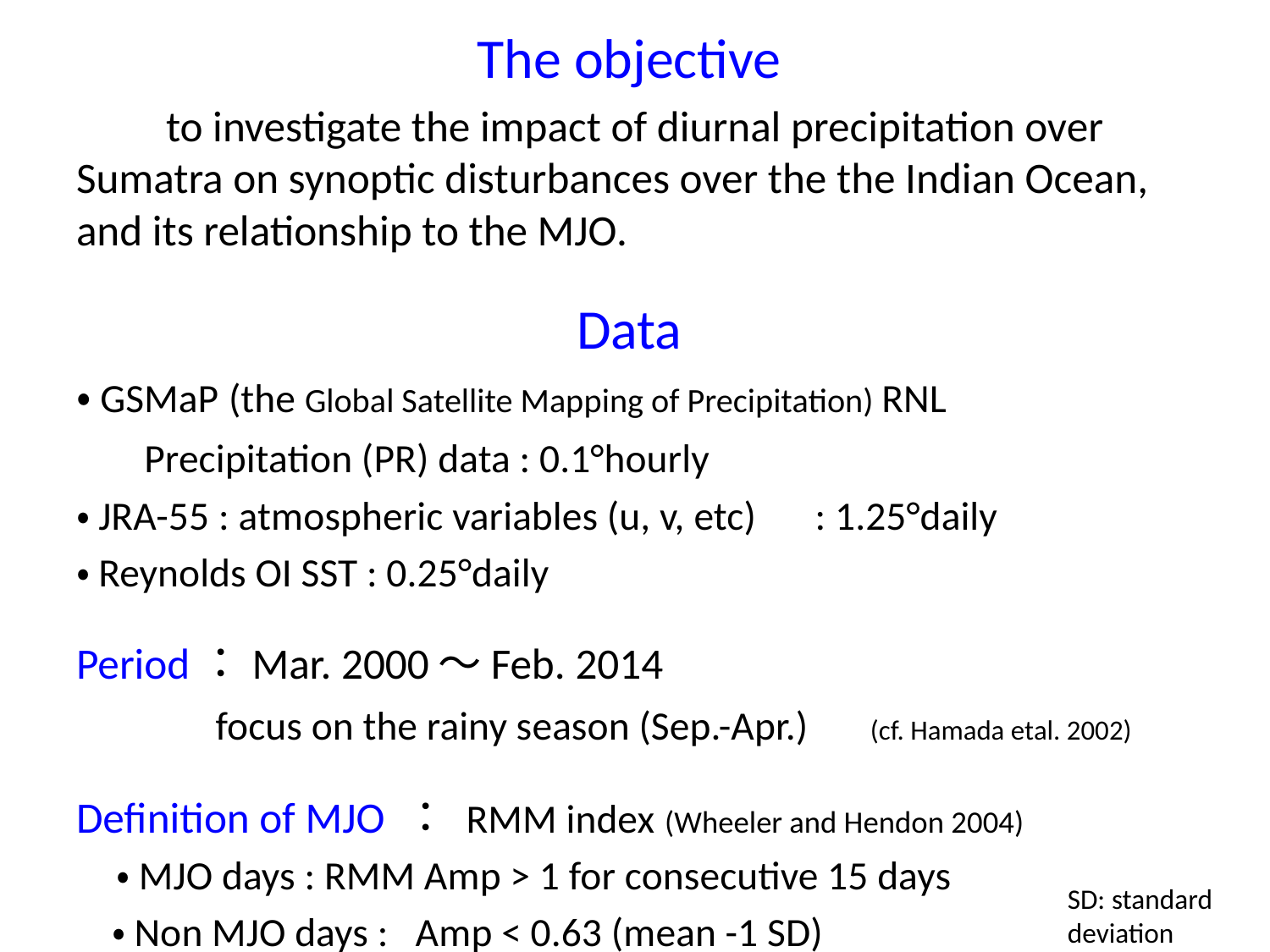

The objective
　　to investigate the impact of diurnal precipitation over Sumatra on synoptic disturbances over the the Indian Ocean, and its relationship to the MJO.

Data
・GSMaP (the Global Satellite Mapping of Precipitation) RNL
       Precipitation (PR) data : 0.1°hourly
・JRA-55 : atmospheric variables (u, v, etc)　: 1.25°daily
・Reynolds OI SST : 0.25°daily

Period：Mar. 2000～Feb. 2014
　　　focus on the rainy season (Sep.-Apr.)　(cf. Hamada etal. 2002)

Definition of MJO ： RMM index (Wheeler and Hendon 2004)
　・MJO days : RMM Amp > 1 for consecutive 15 days
   ・Non MJO days :   Amp < 0.63 (mean -1 SD)
SD: standard deviation